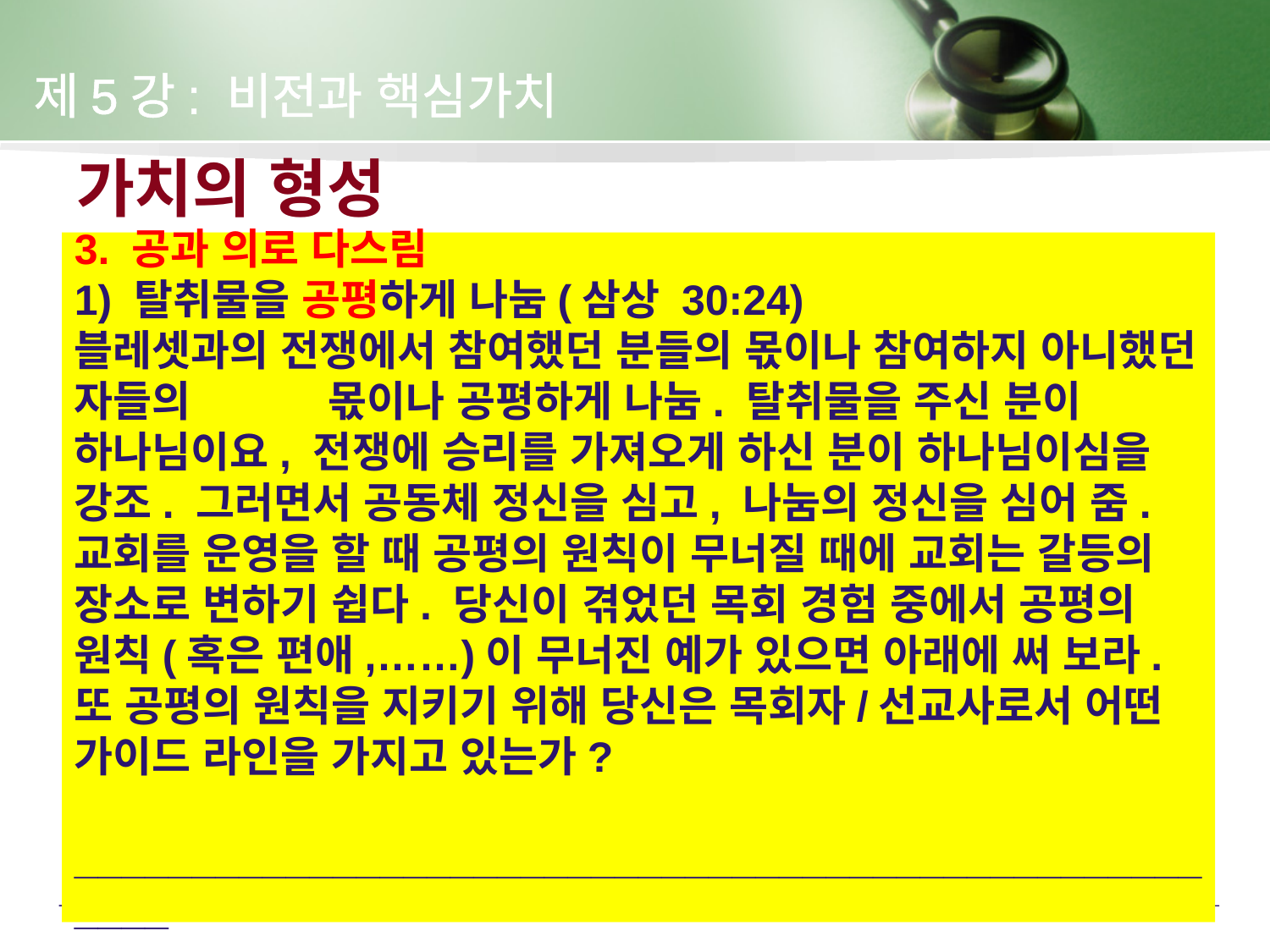

제5강: 비전과 핵심가치
# 가치의 형성

3. 공과 의로 다스림
1) 탈취물을 공평하게 나눔(삼상 30:24)
블레셋과의 전쟁에서 참여했던 분들의 몫이나 참여하지 아니했던 자들의 	몫이나 공평하게 나눔. 탈취물을 주신 분이 하나님이요, 전쟁에 승리를 가져오게 하신 분이 하나님이심을 강조. 그러면서 공동체 정신을 심고, 나눔의 정신을 심어 줌. 교회를 운영을 할 때 공평의 원칙이 무너질 때에 교회는 갈등의 장소로 변하기 쉽다. 당신이 겪었던 목회 경험 중에서 공평의 원칙(혹은 편애,……)이 무너진 예가 있으면 아래에 써 보라. 또 공평의 원칙을 지키기 위해 당신은 목회자/선교사로서 어떤 가이드 라인을 가지고 있는가?

____________________________________________________